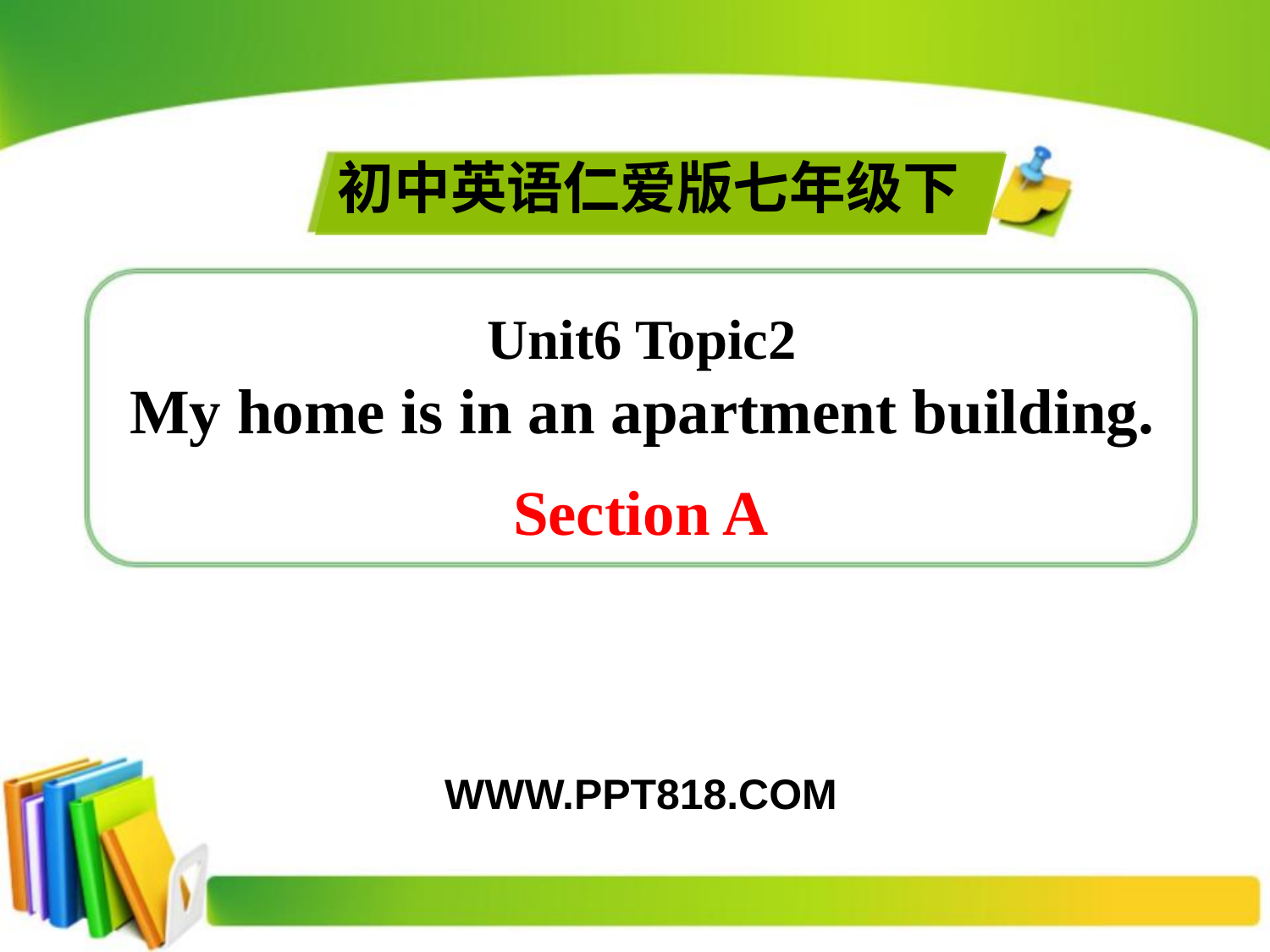

初中英语仁爱版七年级下

Unit6 Topic2
My home is in an apartment building.
Section A
WWW.PPT818.COM